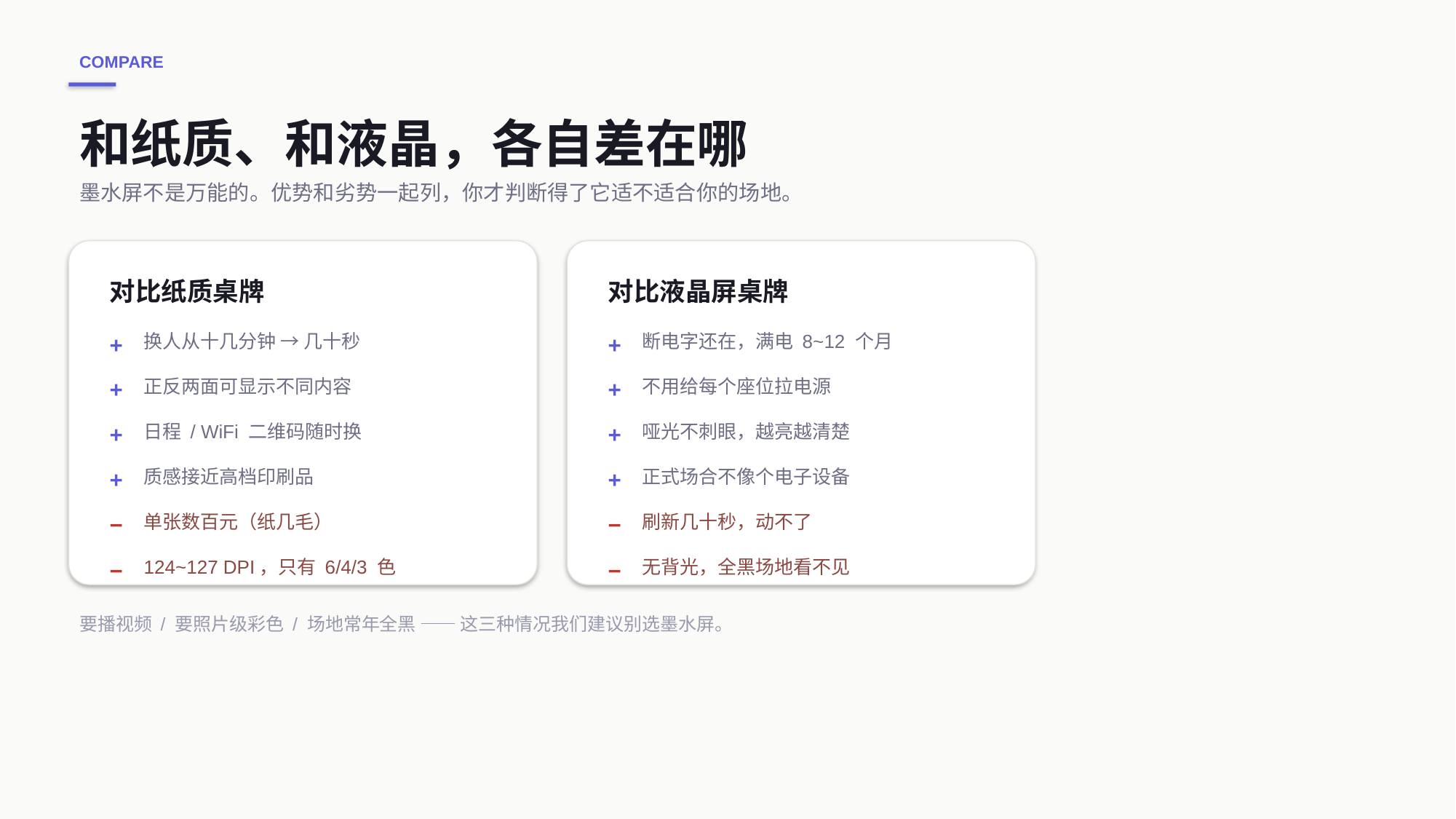

COMPARE

和纸质、和液晶，各自差在哪
墨水屏不是万能的。优势和劣势一起列，你才判断得了它适不适合你的场地。

对比纸质桌牌
对比液晶屏桌牌
+
换人从十几分钟 → 几十秒
+
断电字还在，满电 8~12 个月
+
正反两面可显示不同内容
+
不用给每个座位拉电源
+
日程 / WiFi 二维码随时换
+
哑光不刺眼，越亮越清楚
+
质感接近高档印刷品
+
正式场合不像个电子设备
−
单张数百元（纸几毛）
−
刷新几十秒，动不了
−
124~127 DPI，只有 6/4/3 色
−
无背光，全黑场地看不见
要播视频 / 要照片级彩色 / 场地常年全黑 —— 这三种情况我们建议别选墨水屏。